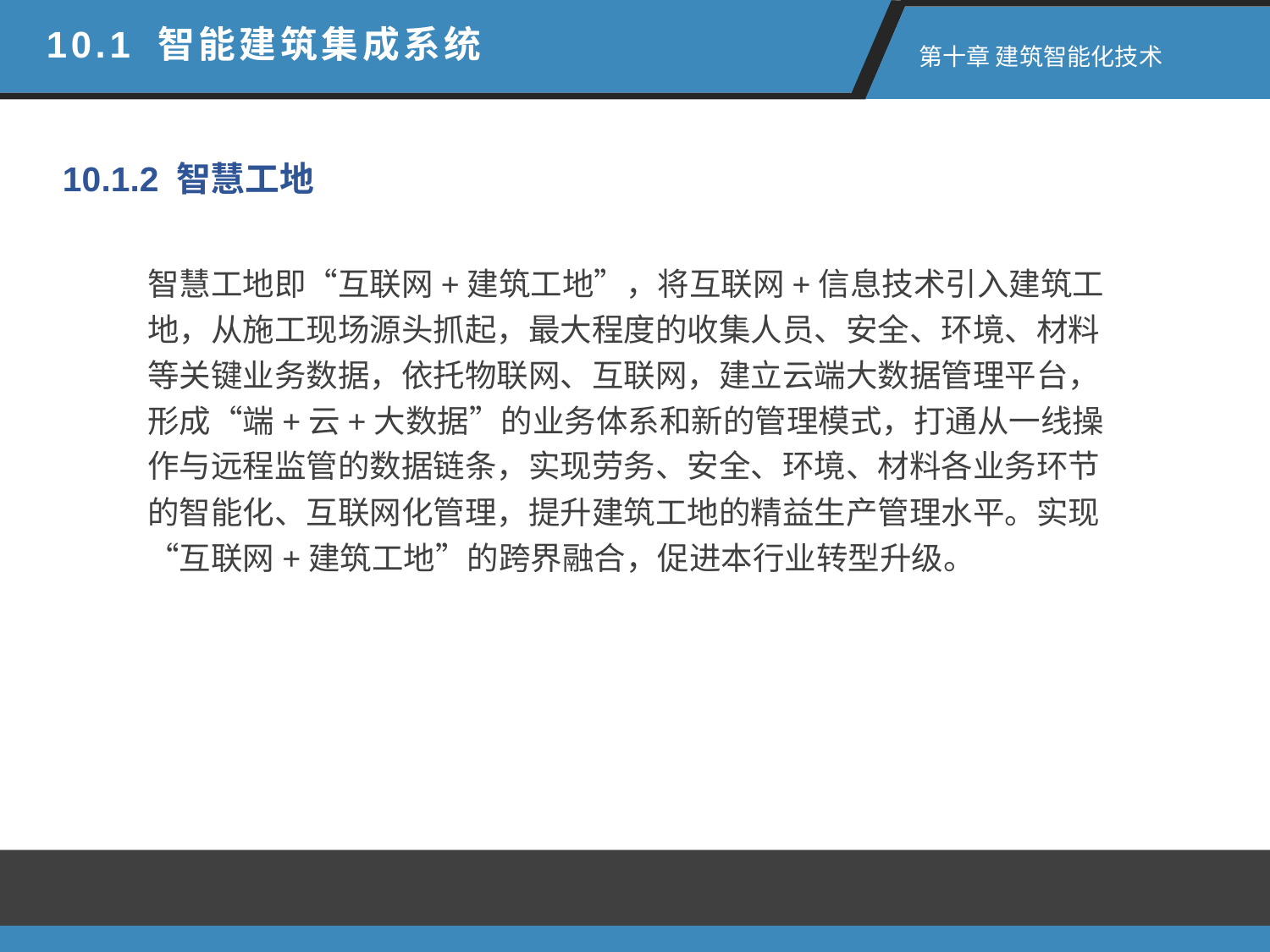

10.1 智能建筑集成系统
第十章 建筑智能化技术
10.1.2 智慧工地
智慧工地即“互联网+建筑工地”，将互联网+信息技术引入建筑工地，从施工现场源头抓起，最大程度的收集人员、安全、环境、材料等关键业务数据，依托物联网、互联网，建立云端大数据管理平台，形成“端+云+大数据”的业务体系和新的管理模式，打通从一线操作与远程监管的数据链条，实现劳务、安全、环境、材料各业务环节的智能化、互联网化管理，提升建筑工地的精益生产管理水平。实现“互联网+建筑工地”的跨界融合，促进本行业转型升级。